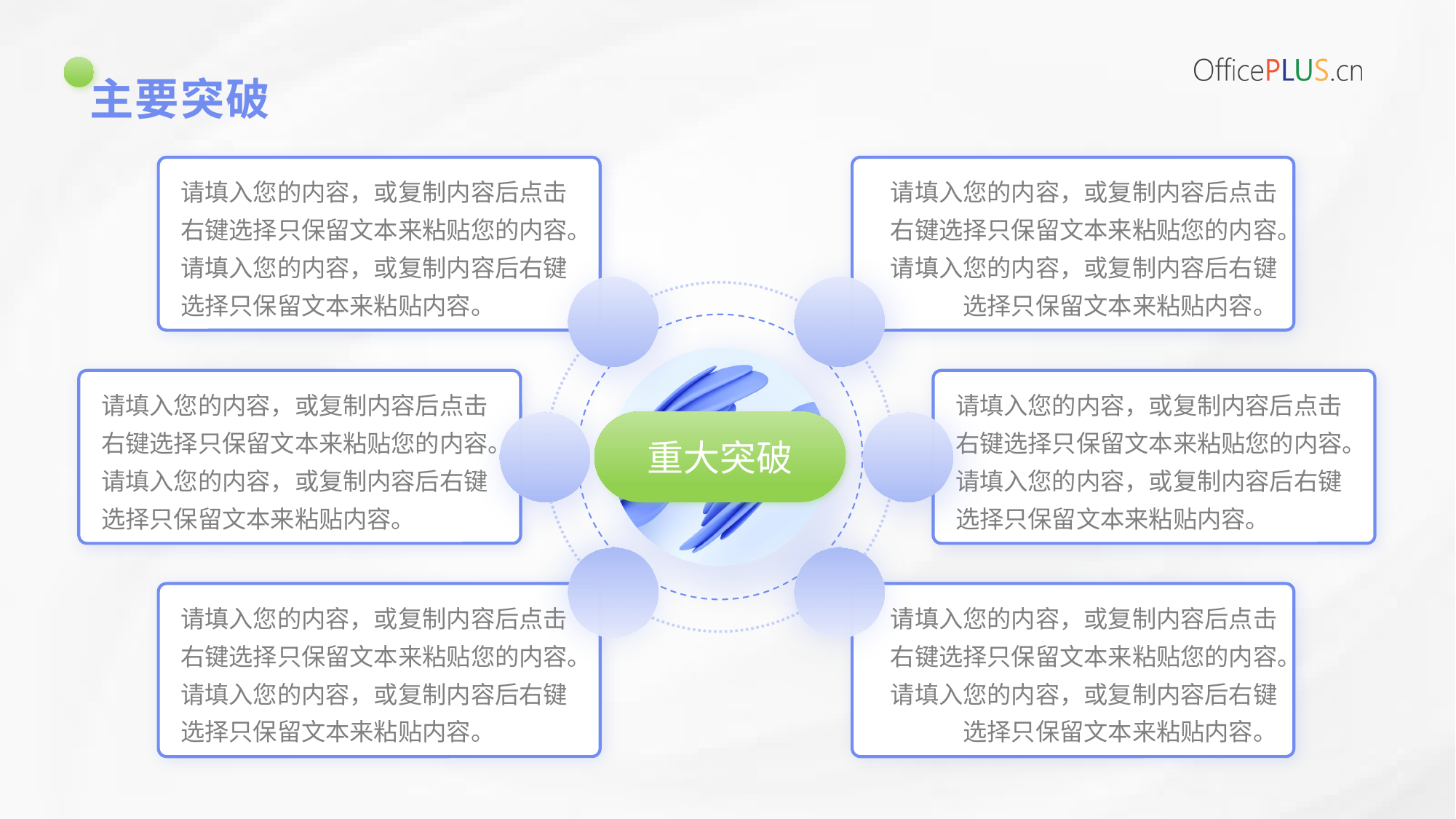

# 主要突破
a
请填入您的内容，或复制内容后点击右键选择只保留文本来粘贴您的内容。请填入您的内容，或复制内容后右键选择只保留文本来粘贴内容。
a
请填入您的内容，或复制内容后点击右键选择只保留文本来粘贴您的内容。请填入您的内容，或复制内容后右键选择只保留文本来粘贴内容。

a
请填入您的内容，或复制内容后点击右键选择只保留文本来粘贴您的内容。请填入您的内容，或复制内容后右键选择只保留文本来粘贴内容。
a
请填入您的内容，或复制内容后点击右键选择只保留文本来粘贴您的内容。请填入您的内容，或复制内容后右键选择只保留文本来粘贴内容。
重大突破
a
请填入您的内容，或复制内容后点击右键选择只保留文本来粘贴您的内容。请填入您的内容，或复制内容后右键选择只保留文本来粘贴内容。
a
请填入您的内容，或复制内容后点击右键选择只保留文本来粘贴您的内容。请填入您的内容，或复制内容后右键选择只保留文本来粘贴内容。